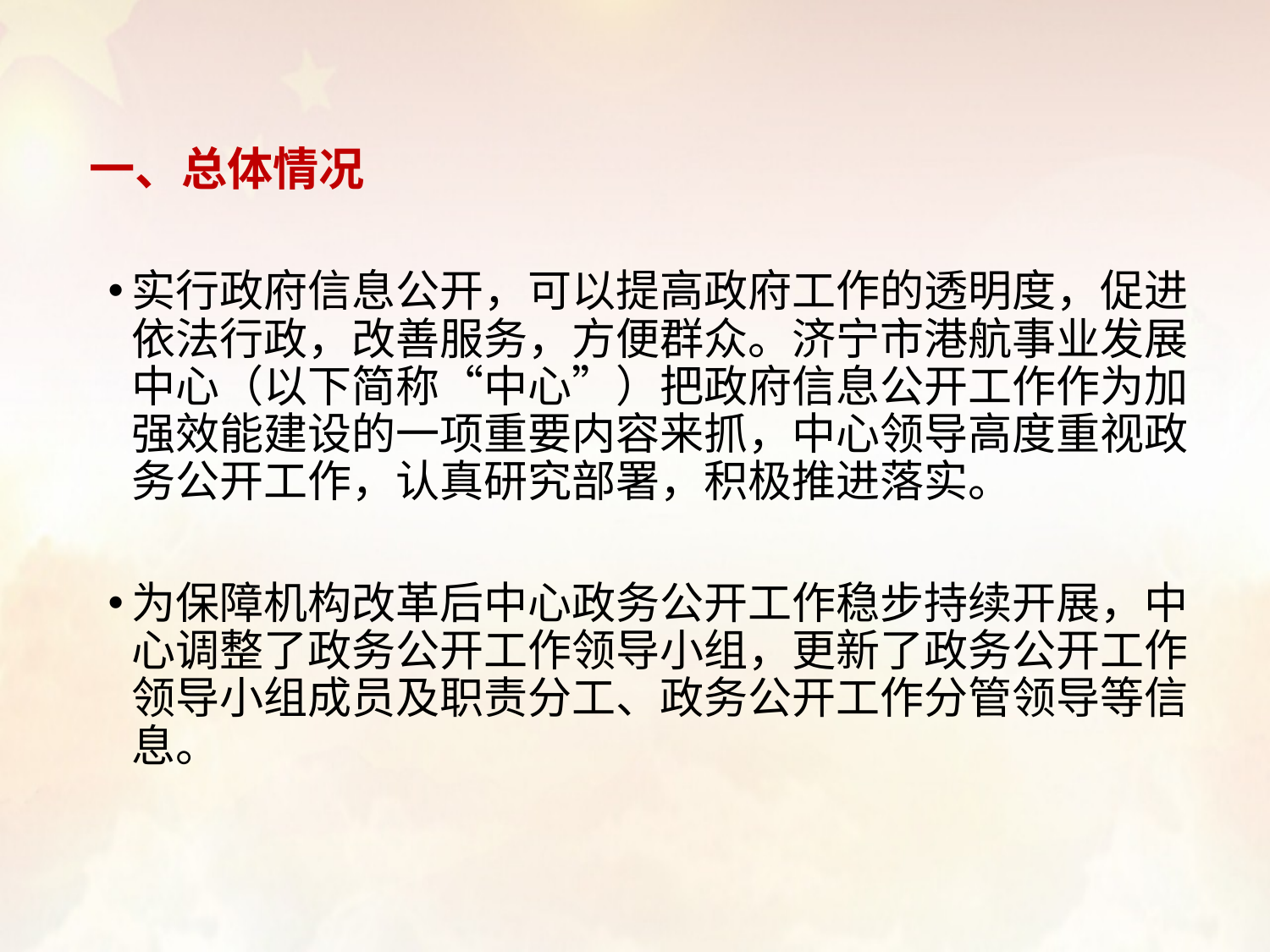

# 一、总体情况
实行政府信息公开，可以提高政府工作的透明度，促进依法行政，改善服务，方便群众。济宁市港航事业发展中心（以下简称“中心”）把政府信息公开工作作为加强效能建设的一项重要内容来抓，中心领导高度重视政务公开工作，认真研究部署，积极推进落实。

为保障机构改革后中心政务公开工作稳步持续开展，中心调整了政务公开工作领导小组，更新了政务公开工作领导小组成员及职责分工、政务公开工作分管领导等信息。